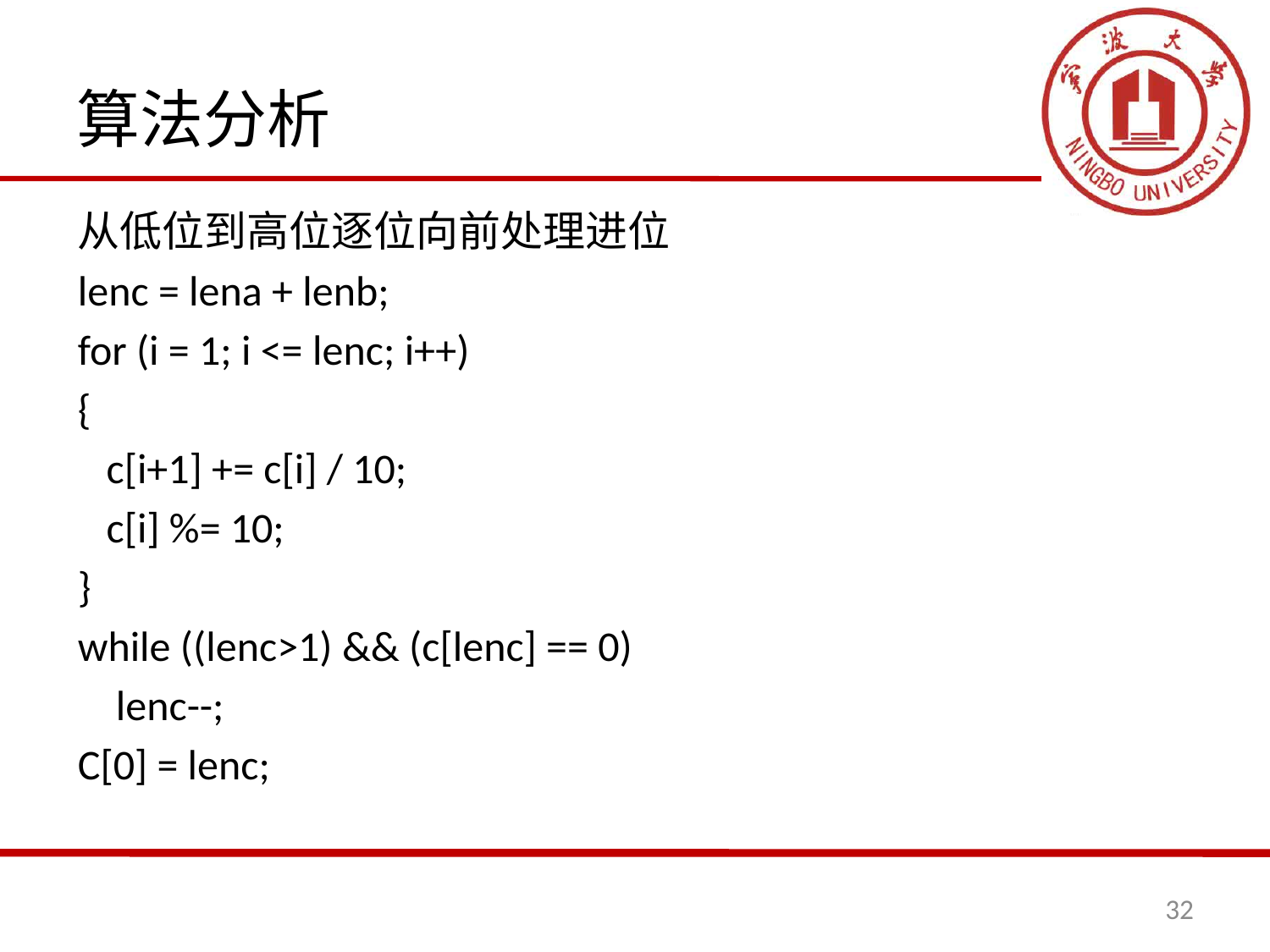

# 算法分析
从低位到高位逐位向前处理进位
lenc = lena + lenb;
for (i = 1; i <= lenc; i++)
{
   c[i+1] += c[i] / 10;
   c[i] %= 10;
}
while ((lenc>1) && (c[lenc] == 0)
    lenc--;
C[0] = lenc;
32